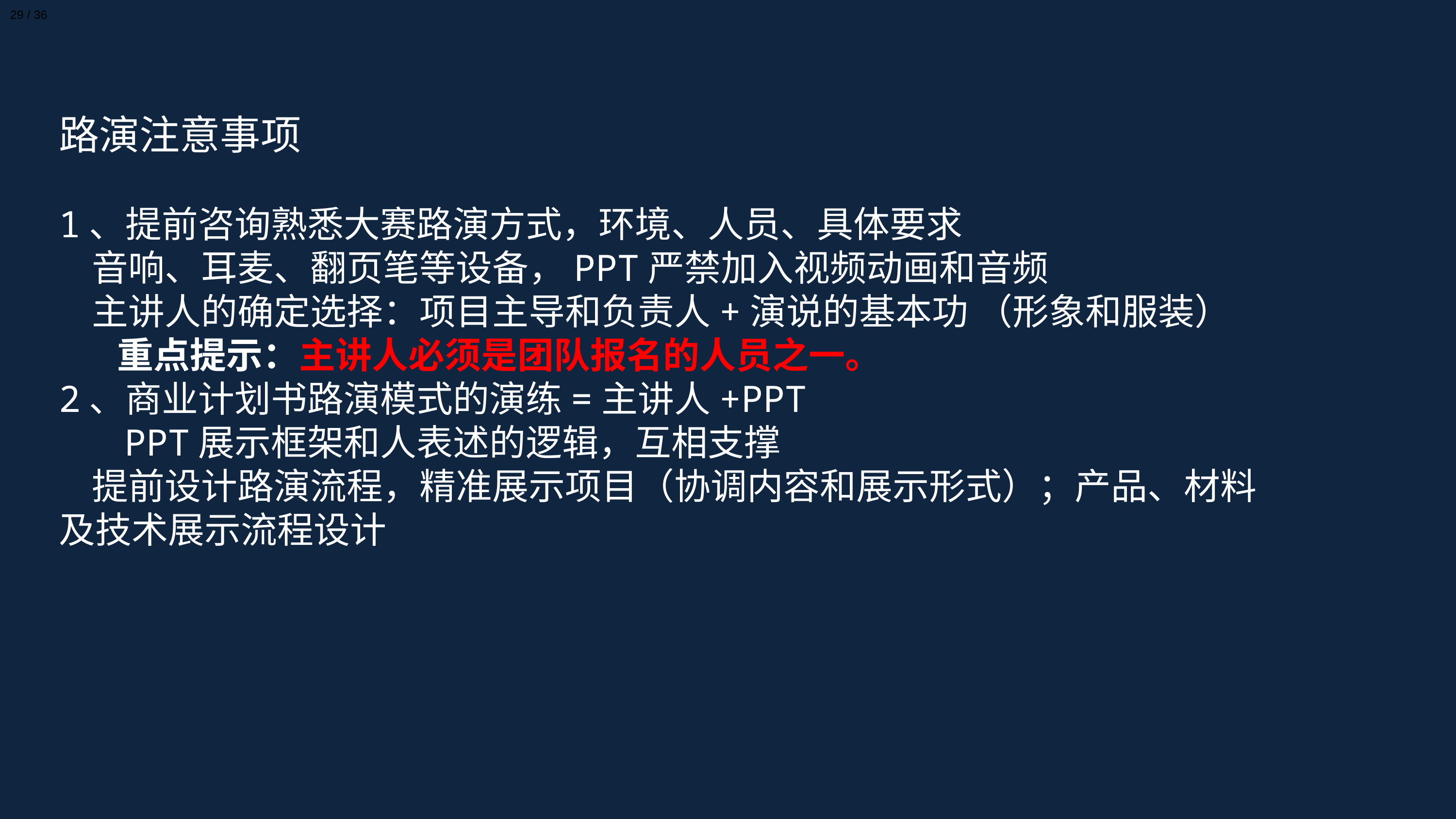

29 / 36
路演注意事项

1、提前咨询熟悉大赛路演方式，环境、人员、具体要求
   音响、耳麦、翻页笔等设备，PPT严禁加入视频动画和音频
   主讲人的确定选择：项目主导和负责人+演说的基本功 （形象和服装）
      重点提示：主讲人必须是团队报名的人员之一。
2、商业计划书路演模式的演练=主讲人+PPT
   PPT展示框架和人表述的逻辑，互相支撑
   提前设计路演流程，精准展示项目（协调内容和展示形式）；产品、材料及技术展示流程设计